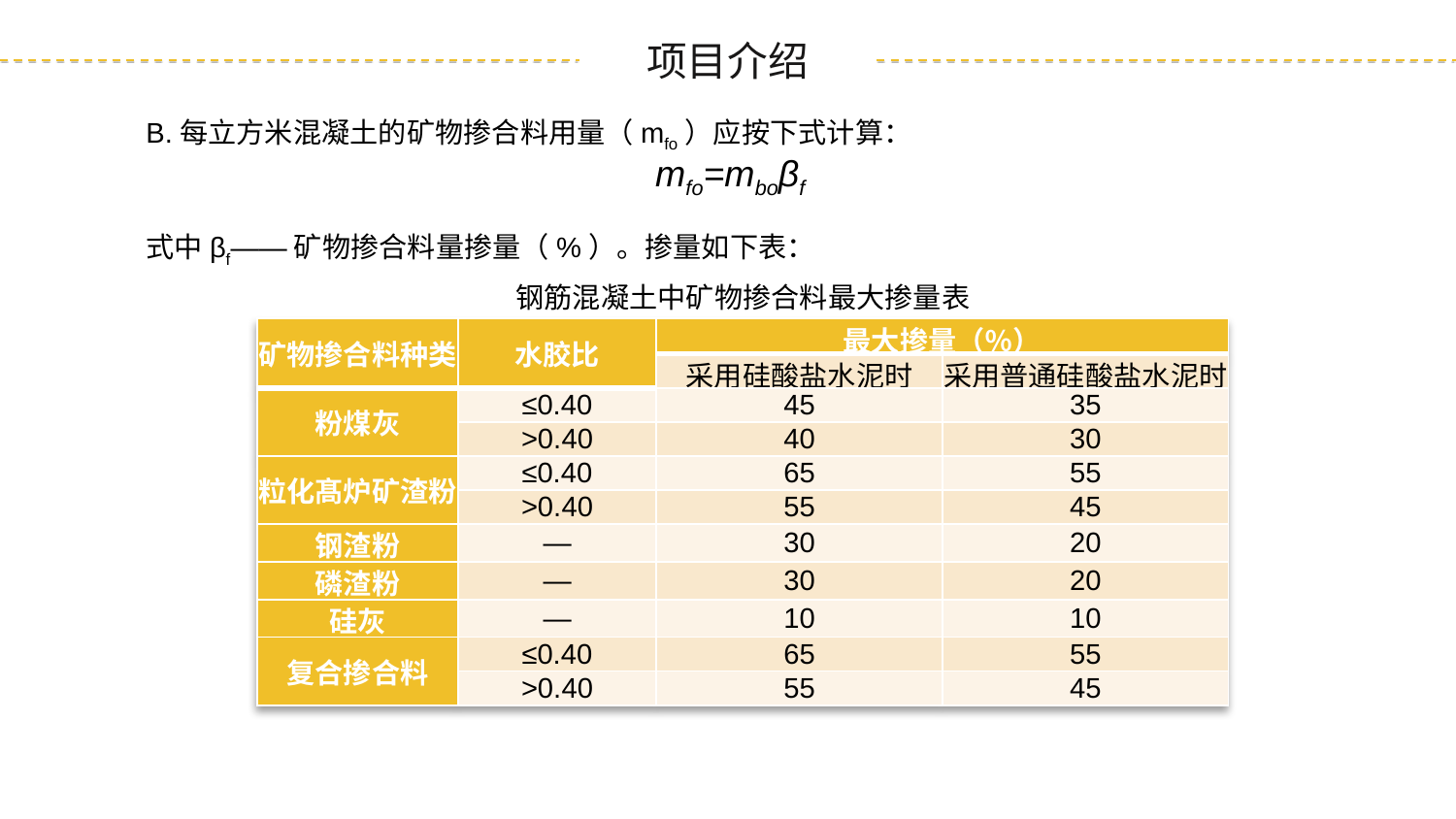

B.每立方米混凝土的矿物掺合料用量（mfo）应按下式计算：
 mfo=mboβf
式中βf——矿物掺合料量掺量（%）。掺量如下表：
钢筋混凝土中矿物掺合料最大掺量表
| 矿物掺合料种类 | 水胶比 | 最大掺量（％） |  |
| --- | --- | --- | --- |
|  |  | 采用硅酸盐水泥时 | 采用普通硅酸盐水泥时 |
| 粉煤灰 | ≤0.40 | 45 | 35 |
|  | >0.40 | 40 | 30 |
| 粒化髙炉矿渣粉 | ≤0.40 | 65 | 55 |
|  | >0.40 | 55 | 45 |
| 钢渣粉 | — | 30 | 20 |
| 磷渣粉 | — | 30 | 20 |
| 硅灰 | — | 10 | 10 |
| 复合掺合料 | ≤0.40 | 65 | 55 |
|  | >0.40 | 55 | 45 |